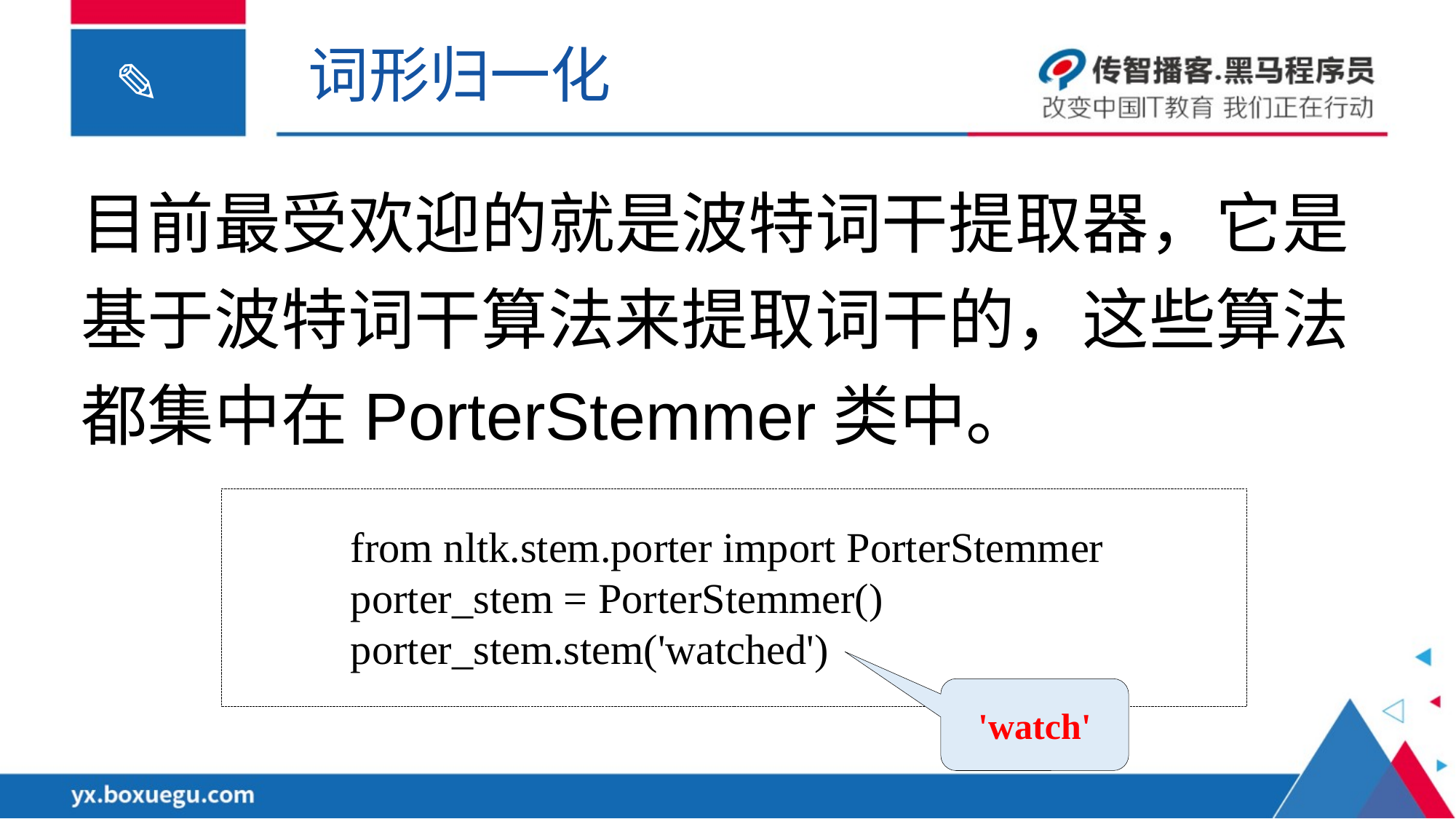

词形归一化
目前最受欢迎的就是波特词干提取器，它是基于波特词干算法来提取词干的，这些算法都集中在PorterStemmer类中。

from nltk.stem.porter import PorterStemmer
porter_stem = PorterStemmer()
porter_stem.stem('watched')
'watch'